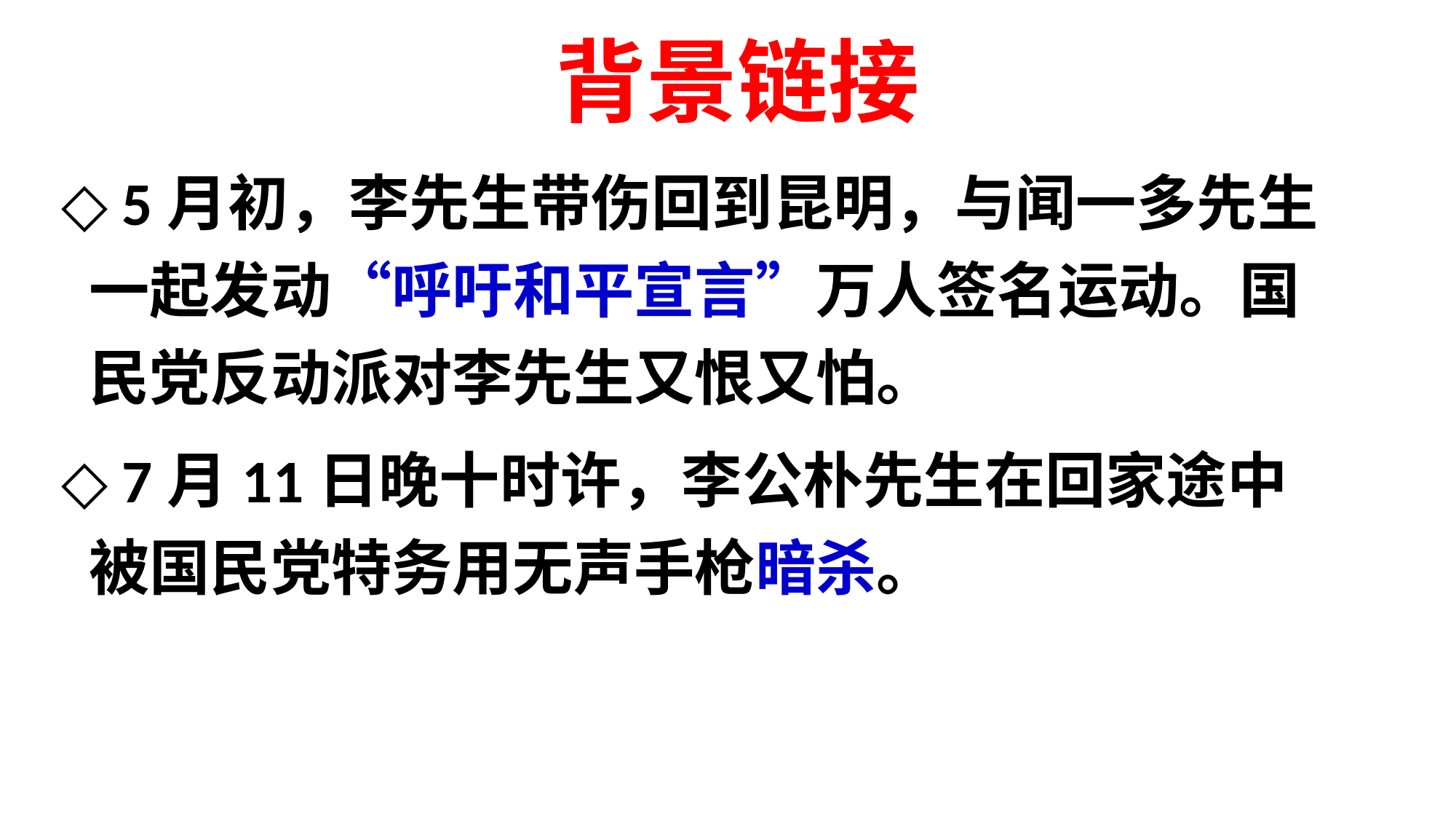

# 背景链接
◇ 5月初，李先生带伤回到昆明，与闻一多先生一起发动“呼吁和平宣言”万人签名运动。国民党反动派对李先生又恨又怕。
◇ 7月11日晚十时许，李公朴先生在回家途中被国民党特务用无声手枪暗杀。